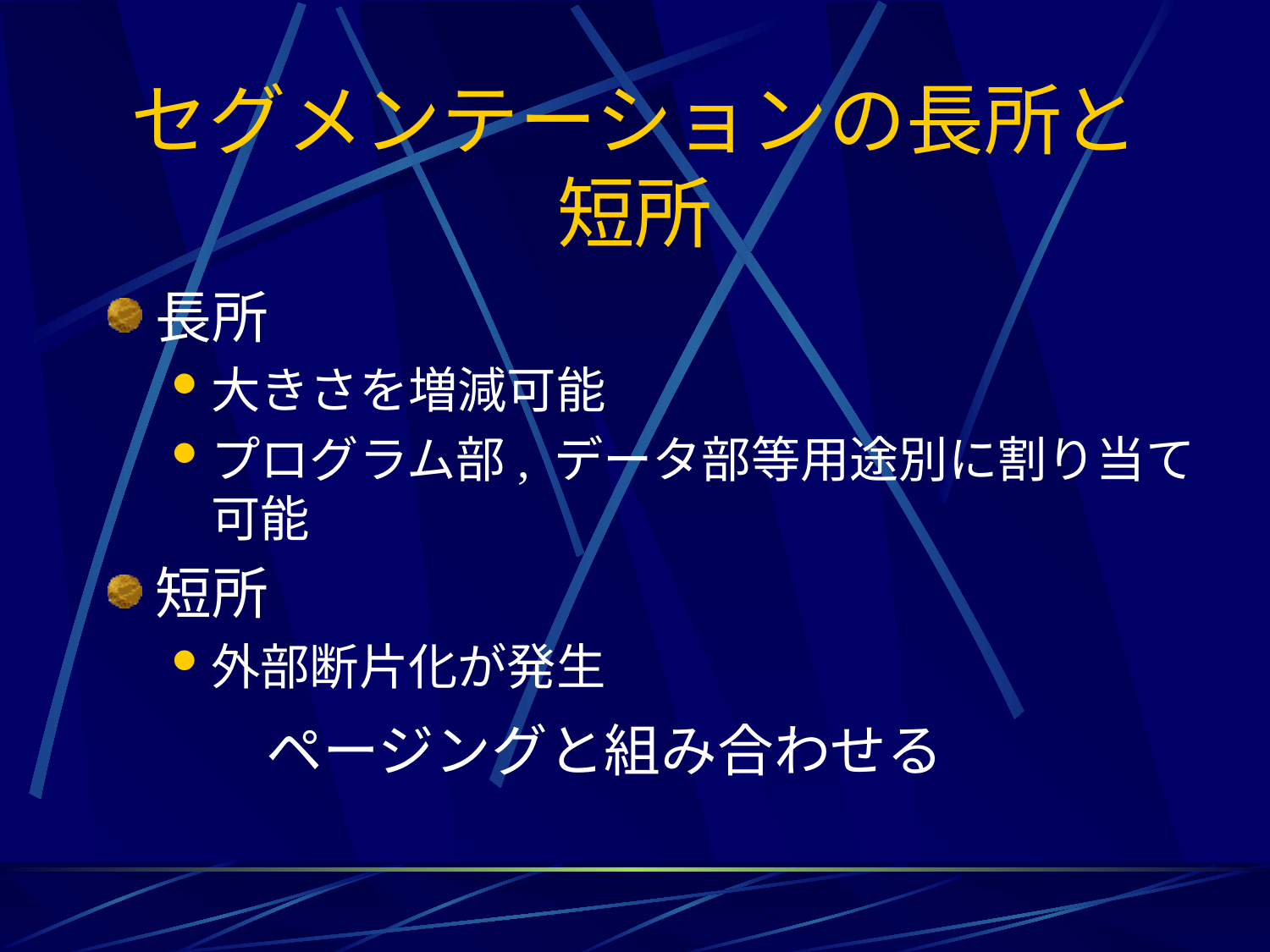

# セグメンテーションの長所と短所
長所
大きさを増減可能
プログラム部, データ部等用途別に割り当て可能
短所
外部断片化が発生
ページングと組み合わせる